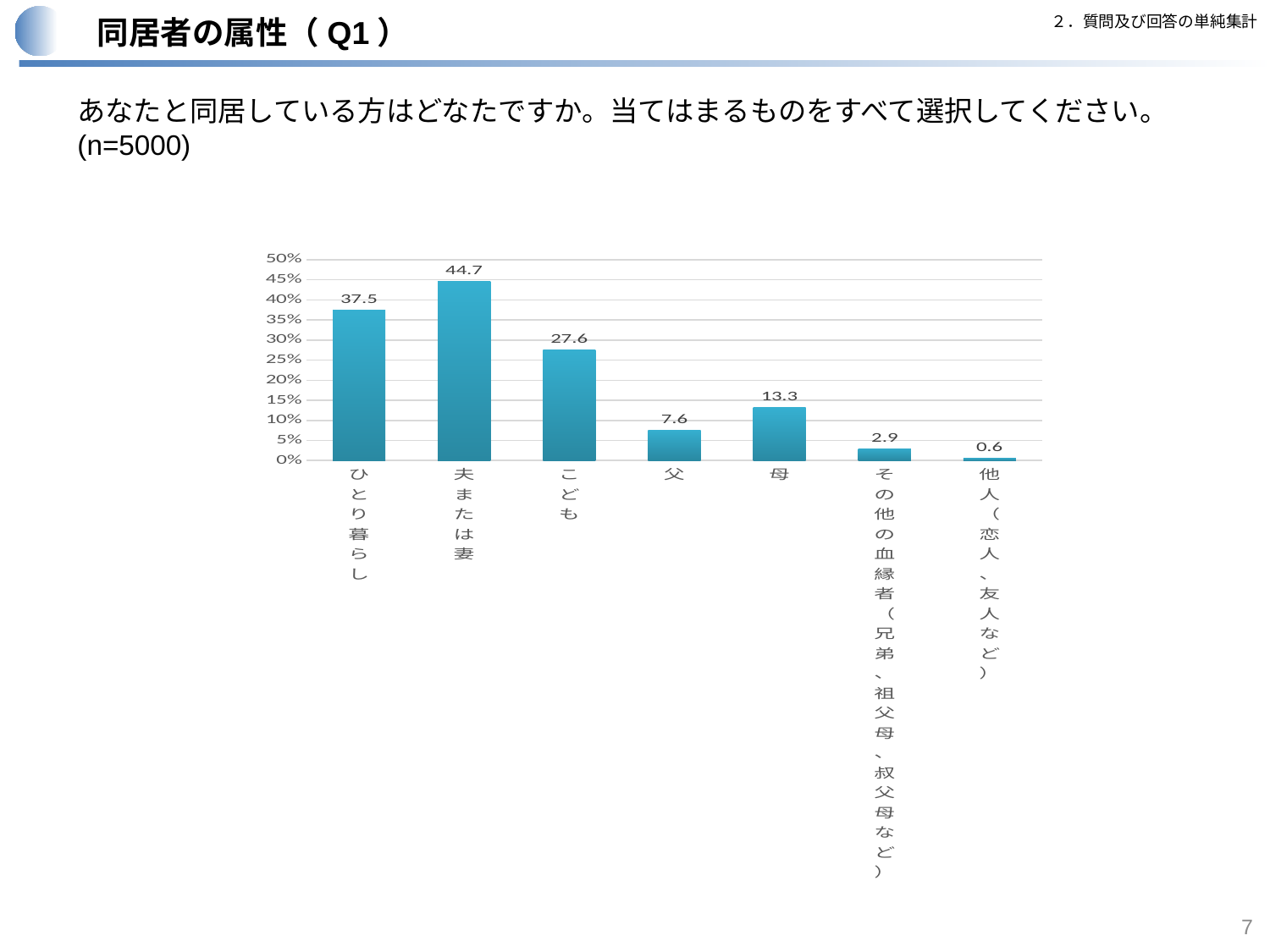

２．質問及び回答の単純集計

同居者の属性（Q1）

あなたと同居している方はどなたですか。当てはまるものをすべて選択してください。(n=5000)

### Chart

| Category |  |
|---|---|
| ひとり暮らし | 37.54 |
| 夫または妻 | 44.68 |
| こども | 27.62 |
| 父 | 7.64 |
| 母 | 13.34 |
| その他の血縁者（兄弟、祖父母、叔父母など） | 2.9 |
| 他人（恋人、友人など） | 0.6 |
7